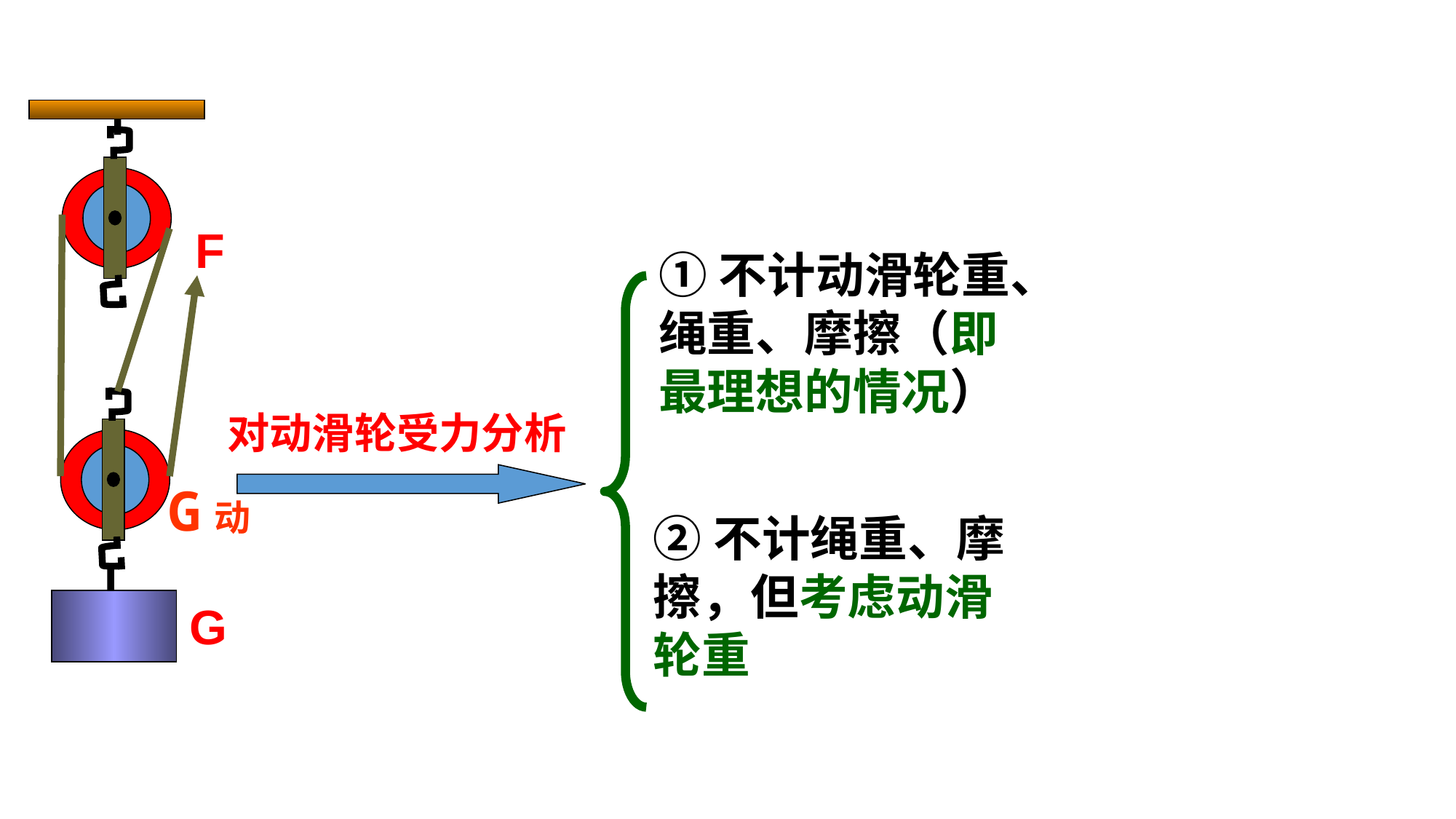

G
F
G动
①不计动滑轮重、绳重、摩擦（即最理想的情况）

对动滑轮受力分析

②不计绳重、摩擦，但考虑动滑轮重